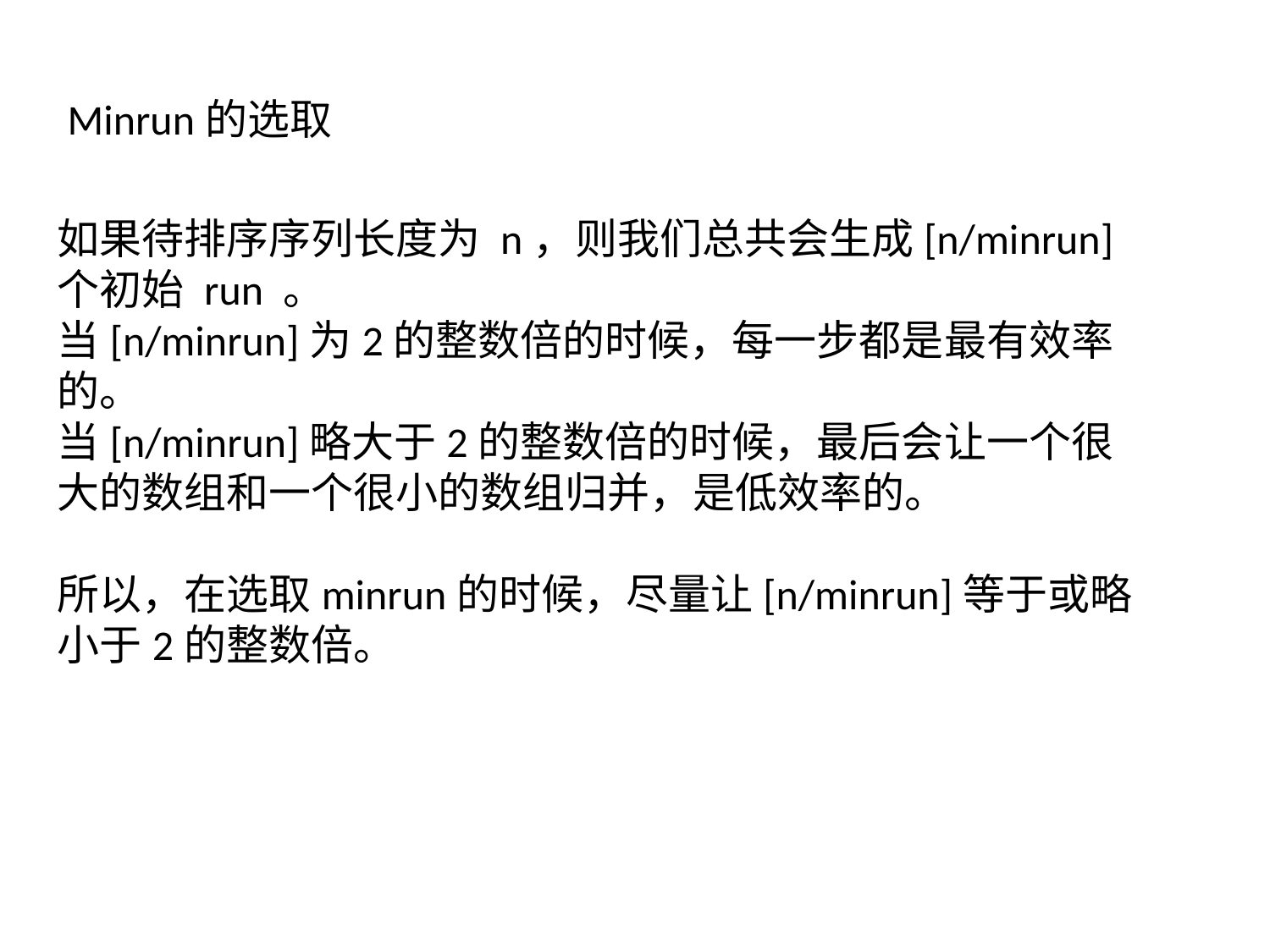

Minrun的选取
如果待排序序列长度为 n，则我们总共会生成[n/minrun]个初始 run 。
当[n/minrun]为2的整数倍的时候，每一步都是最有效率的。
当[n/minrun]略大于2的整数倍的时候，最后会让一个很大的数组和一个很小的数组归并，是低效率的。

所以，在选取minrun的时候，尽量让[n/minrun]等于或略小于2的整数倍。